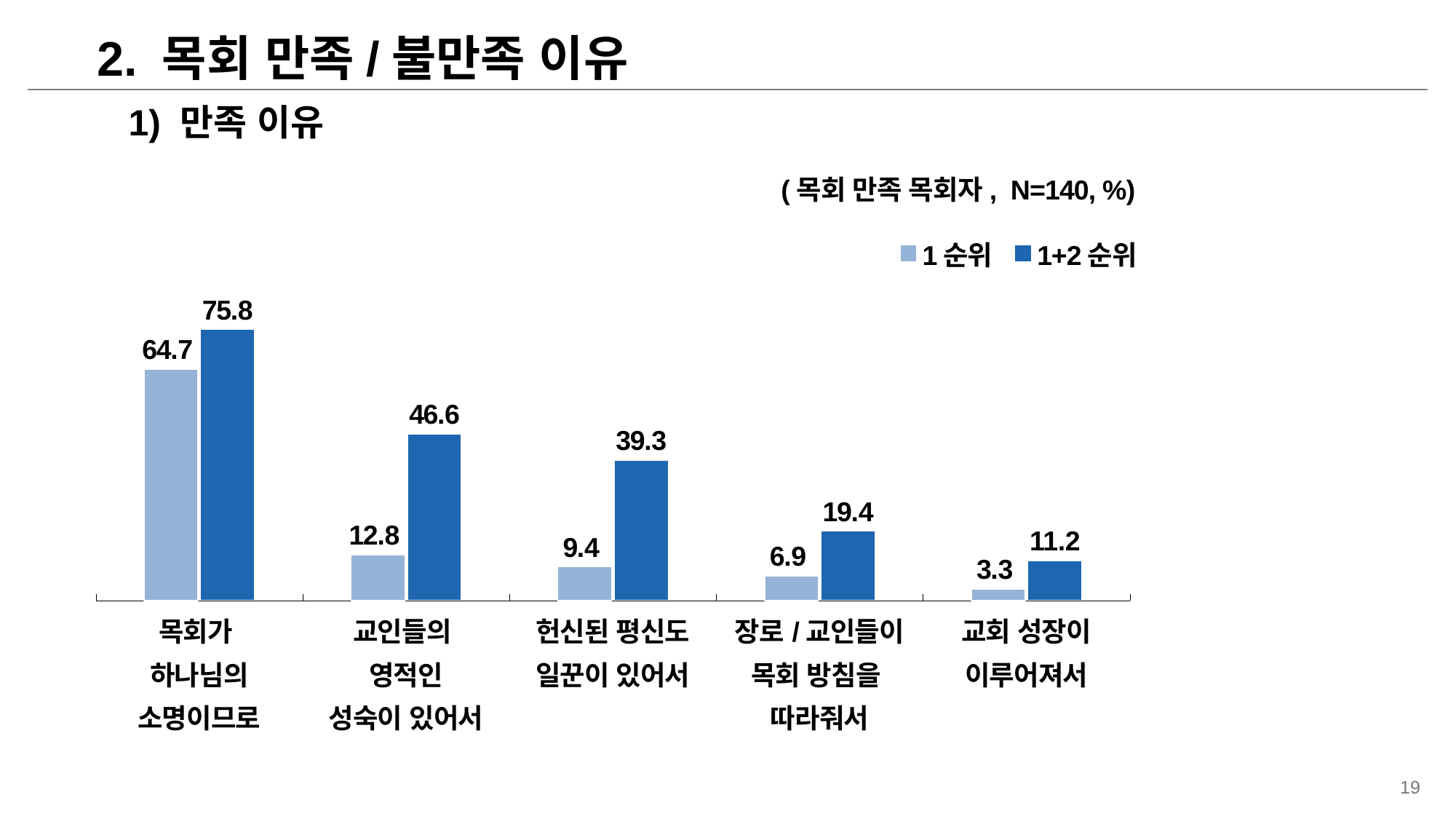

2. 목회 만족/불만족 이유
1) 만족 이유
(목회 만족 목회자,  N=140, %)

### Chart

| Category | 1순위 | 1+2순위 |
|---|---|---|
| 목회가 하나님의 소명이므로 | 교인들의 영적인 성숙이 있어서 | 헌신된 평신도 일꾼이 있어서 | 장로/교인들이 목회 방침을 따라줘서 | 교회 성장이 이루어져서 |
| --- | --- | --- | --- | --- |